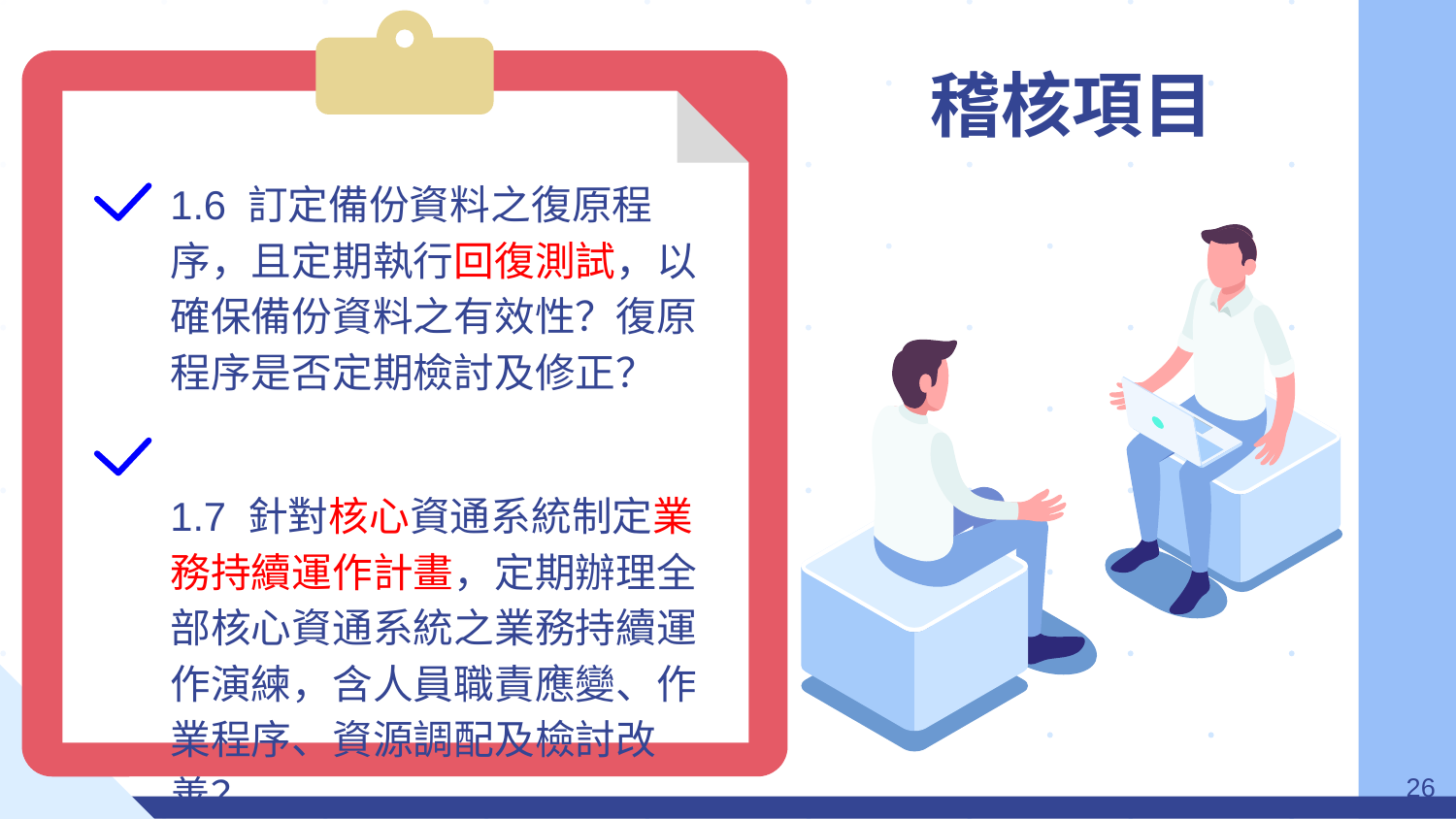

# 稽核項目
1.6 訂定備份資料之復原程序，且定期執行回復測試，以確保備份資料之有效性？復原程序是否定期檢討及修正？
1.7 針對核心資通系統制定業務持續運作計畫，定期辦理全部核心資通系統之業務持續運作演練，含人員職責應變、作業程序、資源調配及檢討改善？

26